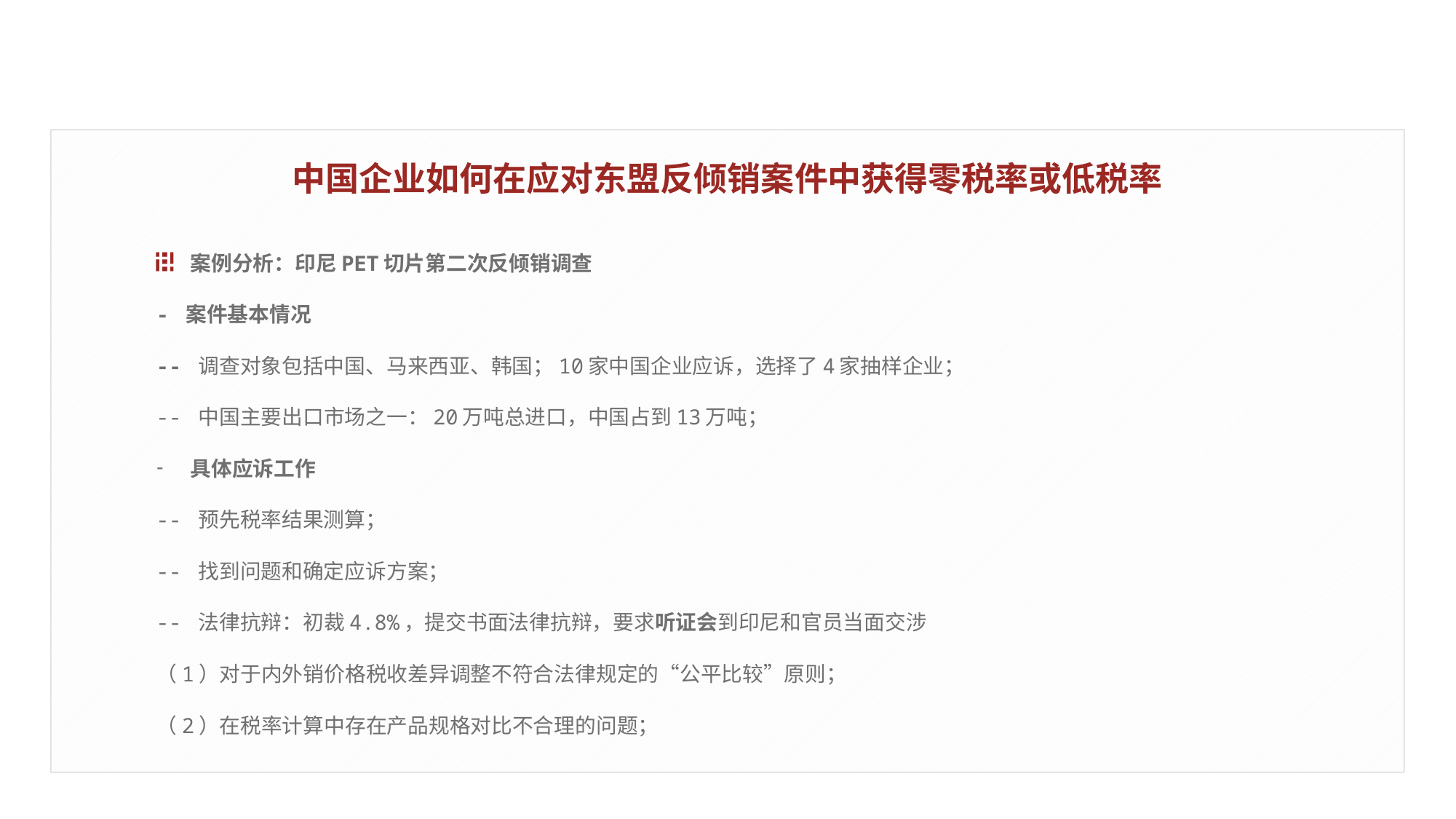

中国企业如何在应对东盟反倾销案件中获得零税率或低税率
案例分析：印尼PET切片第二次反倾销调查
- 案件基本情况
-- 调查对象包括中国、马来西亚、韩国；10家中国企业应诉，选择了4家抽样企业；
-- 中国主要出口市场之一：20万吨总进口，中国占到13万吨；
具体应诉工作
-- 预先税率结果测算；
-- 找到问题和确定应诉方案；
-- 法律抗辩：初裁4.8%，提交书面法律抗辩，要求听证会到印尼和官员当面交涉
（1）对于内外销价格税收差异调整不符合法律规定的“公平比较”原则；
（2）在税率计算中存在产品规格对比不合理的问题；